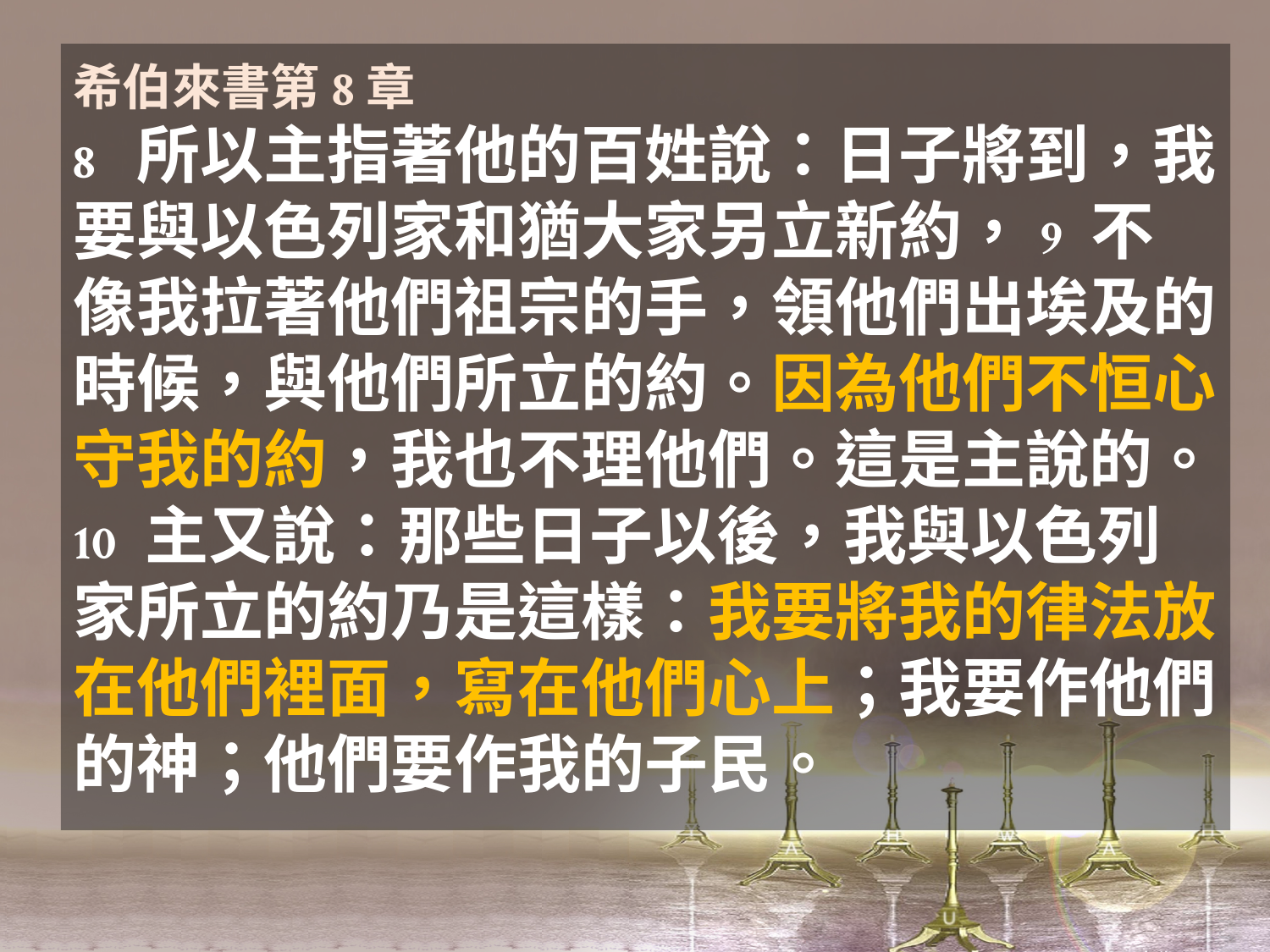

希伯來書第8章
8  所以主指著他的百姓說：日子將到，我要與以色列家和猶大家另立新約，9 不像我拉著他們祖宗的手，領他們出埃及的時候，與他們所立的約。因為他們不恒心守我的約，我也不理他們。這是主說的。 10 主又說：那些日子以後，我與以色列家所立的約乃是這樣：我要將我的律法放在他們裡面，寫在他們心上；我要作他們的神；他們要作我的子民。